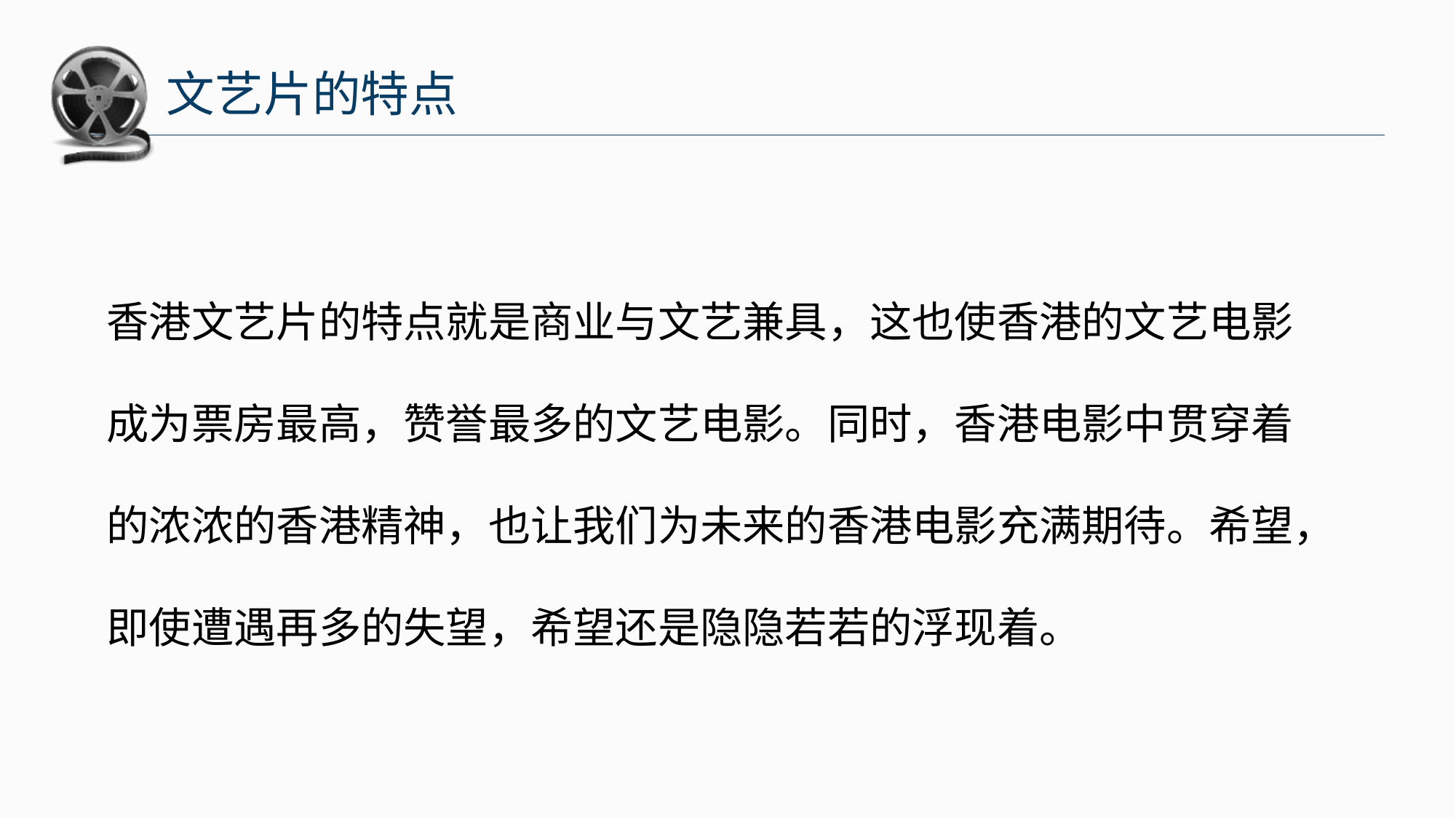

文艺片的特点
香港文艺片的特点就是商业与文艺兼具，这也使香港的文艺电影成为票房最高，赞誉最多的文艺电影。同时，香港电影中贯穿着的浓浓的香港精神，也让我们为未来的香港电影充满期待。希望，即使遭遇再多的失望，希望还是隐隐若若的浮现着。